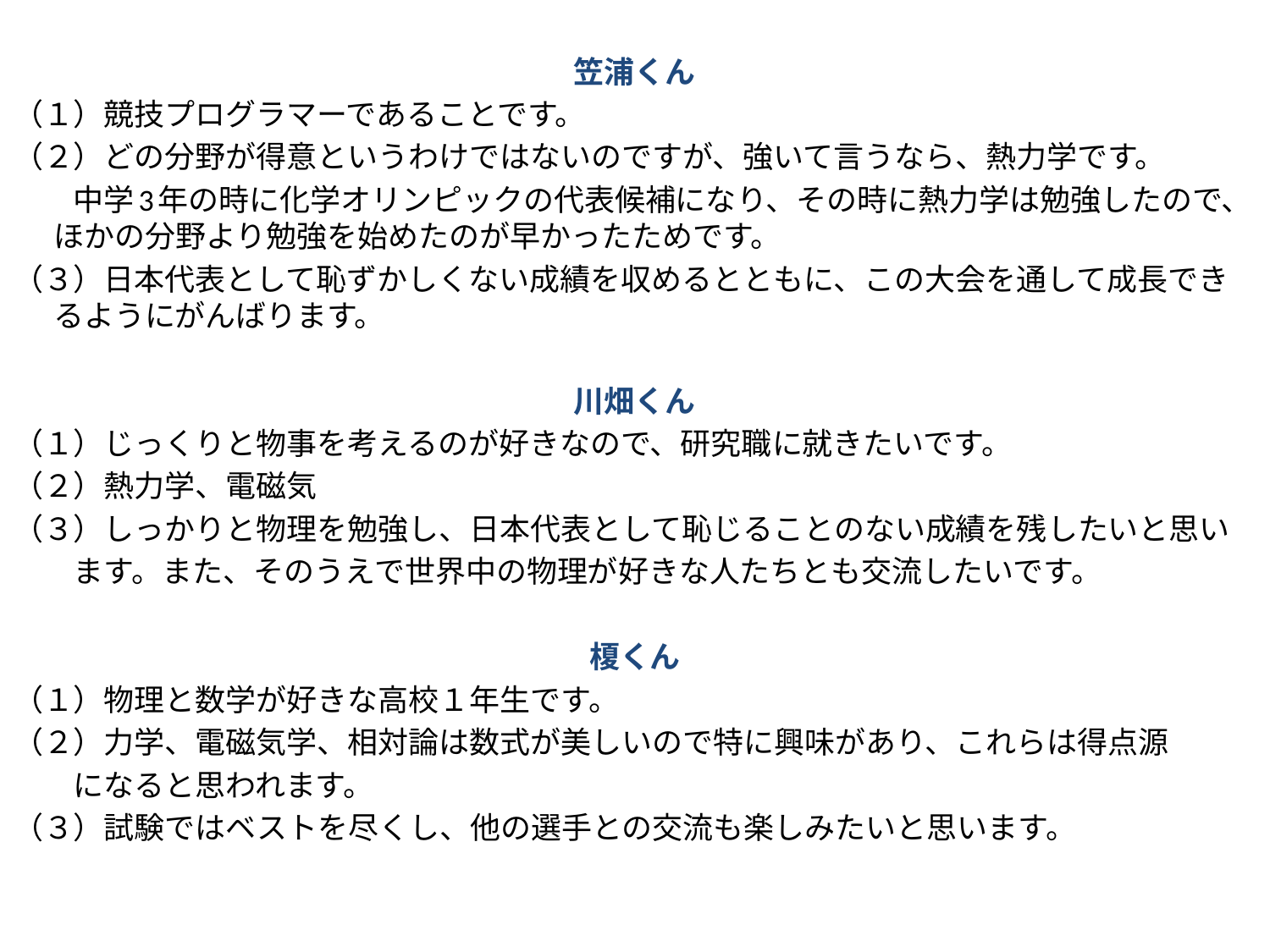

笠浦くん
（１）競技プログラマーであることです。
（２）どの分野が得意というわけではないのですが、強いて言うなら、熱力学です。
　　中学3年の時に化学オリンピックの代表候補になり、その時に熱力学は勉強したので、ほかの分野より勉強を始めたのが早かったためです。
（３）日本代表として恥ずかしくない成績を収めるとともに、この大会を通して成長できるようにがんばります。

川畑くん
（１）じっくりと物事を考えるのが好きなので、研究職に就きたいです。
（２）熱力学、電磁気
（３）しっかりと物理を勉強し、日本代表として恥じることのない成績を残したいと思い
　　ます。また、そのうえで世界中の物理が好きな人たちとも交流したいです。

榎くん
（１）物理と数学が好きな高校１年生です。
（２）力学、電磁気学、相対論は数式が美しいので特に興味があり、これらは得点源
　　になると思われます。
（３）試験ではベストを尽くし、他の選手との交流も楽しみたいと思います。